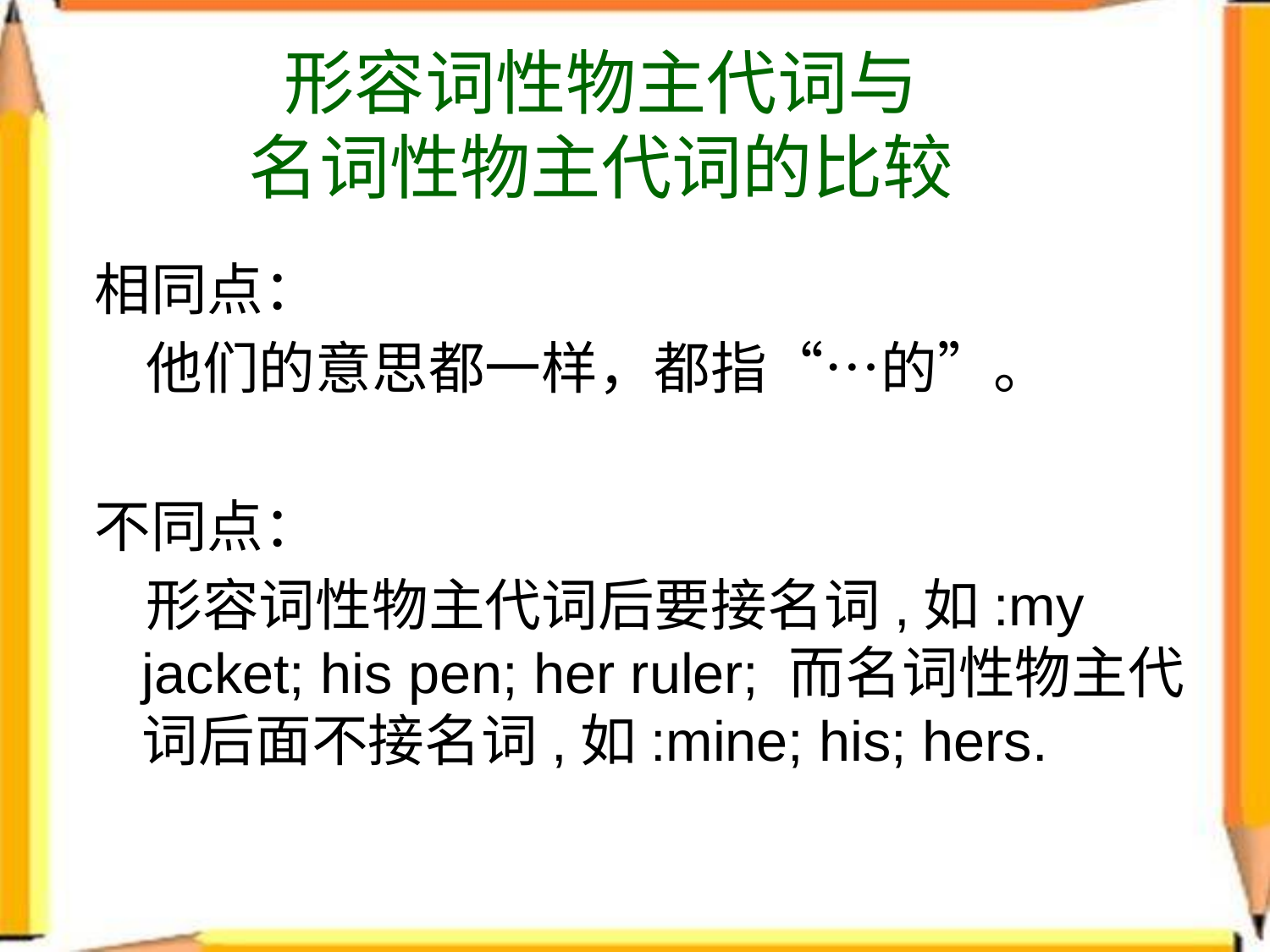

形容词性物主代词与
名词性物主代词的比较
相同点：
   他们的意思都一样，都指“…的”。

不同点：
   形容词性物主代词后要接名词,如:my jacket; his pen; her ruler; 而名词性物主代词后面不接名词,如:mine; his; hers.